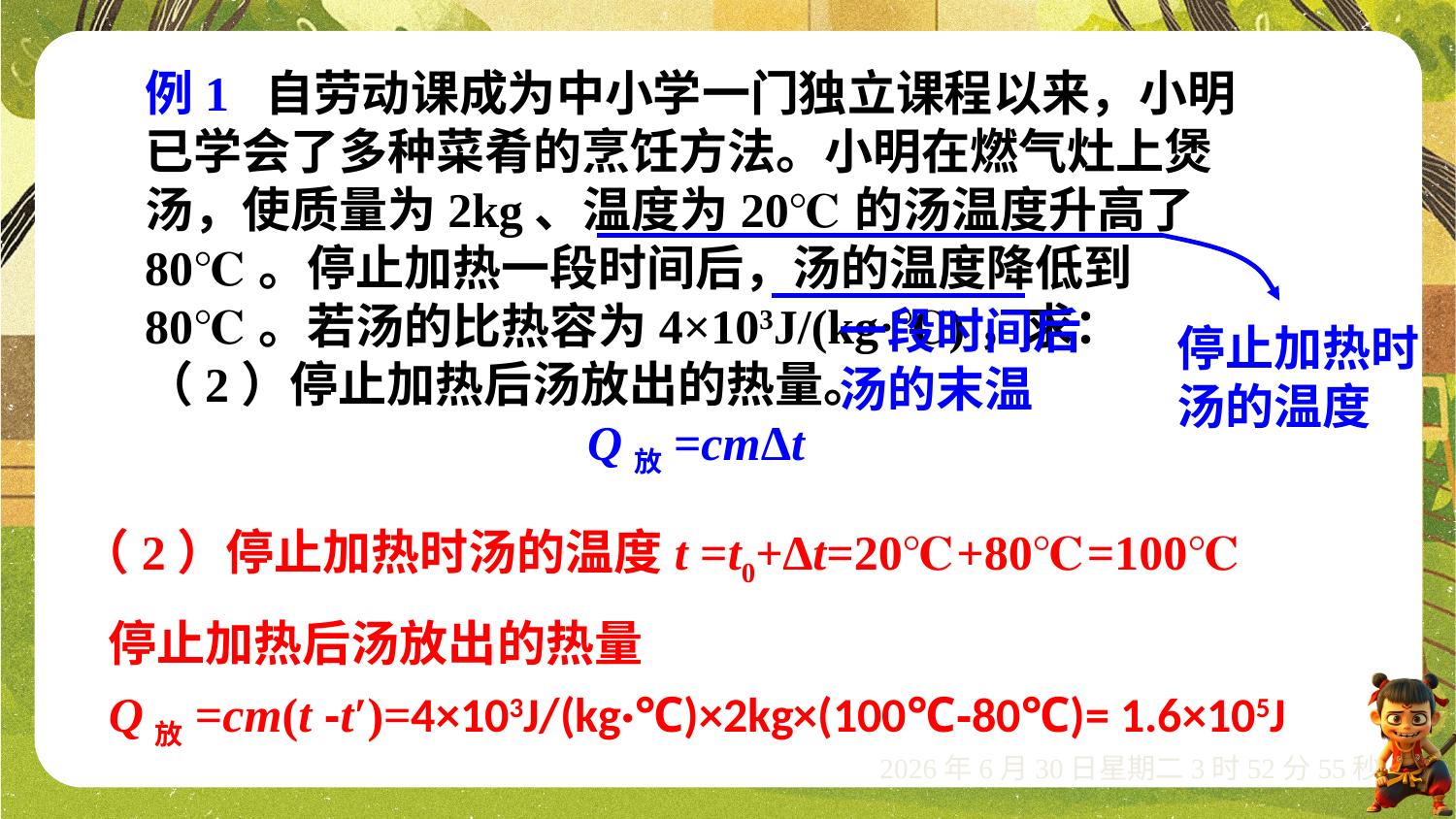

例1  自劳动课成为中小学一门独立课程以来，小明已学会了多种菜肴的烹饪方法。小明在燃气灶上煲汤，使质量为2kg、温度为20℃的汤温度升高了80℃。停止加热一段时间后，汤的温度降低到80℃。若汤的比热容为4×103J/(kg·℃)，求：
（2）停止加热后汤放出的热量。

一段时间后汤的末温
停止加热时汤的温度
Q放=cmΔt
（2）停止加热时汤的温度t =t0+∆t=20℃+80℃=100℃
停止加热后汤放出的热量
Q放=cm(t -t′)=4×103J/(kg·℃)×2kg×(100℃-80℃)= 1.6×105J